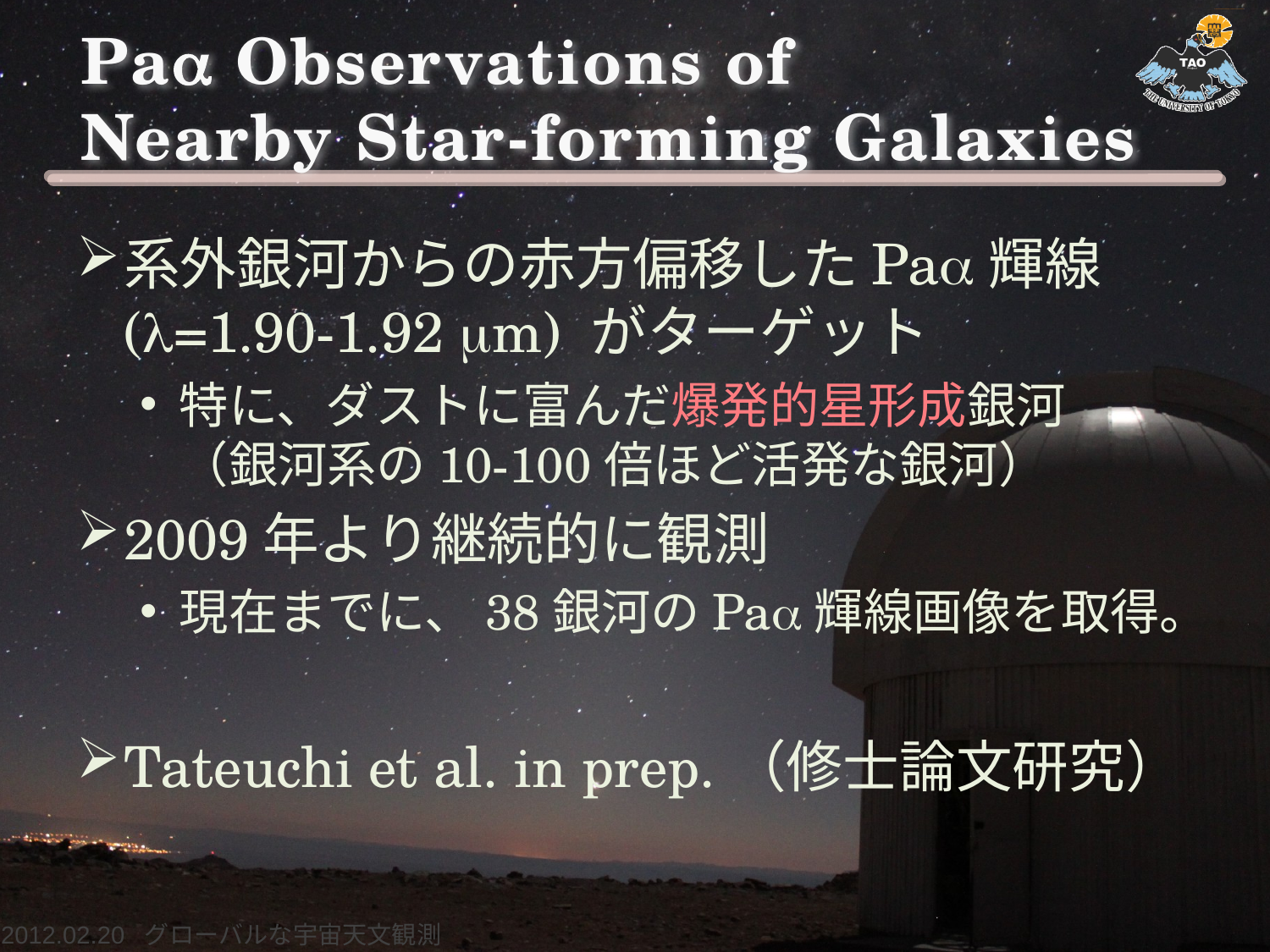

# Paα Observations of Nearby Star-forming Galaxies
系外銀河からの赤方偏移したPaα輝線 (λ=1.90-1.92 μm) がターゲット
特に、ダストに富んだ爆発的星形成銀河
（銀河系の10-100倍ほど活発な銀河）
2009年より継続的に観測
現在までに、38銀河のPaα輝線画像を取得。

Tateuchi et al. in prep.（修士論文研究）